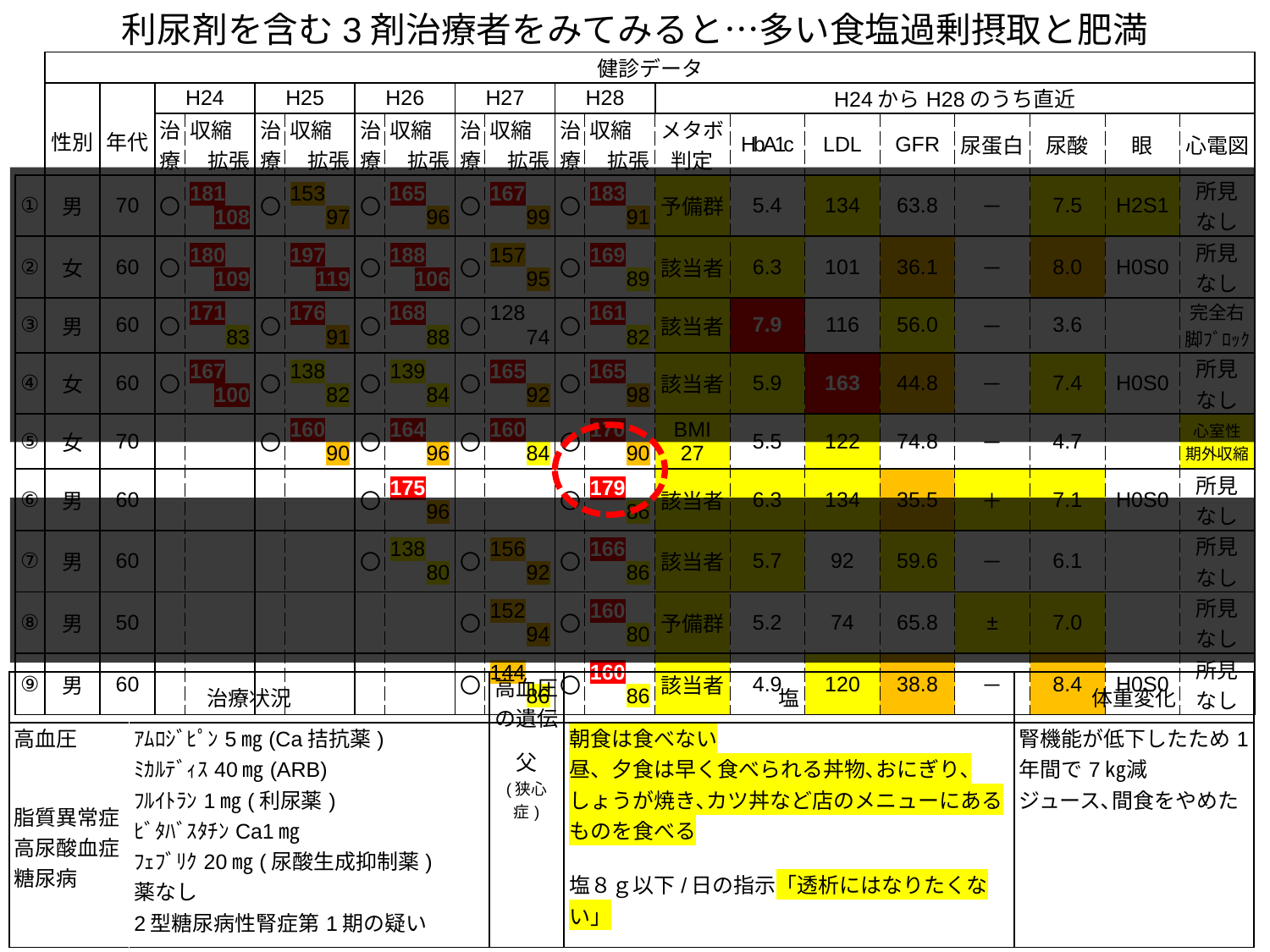

利尿剤を含む3剤治療者をみてみると…多い食塩過剰摂取と肥満
|  | 健診データ |  |  |  |  |  |  |  |  |  |  |  |  |  |  |  |  |  |  |  |
| --- | --- | --- | --- | --- | --- | --- | --- | --- | --- | --- | --- | --- | --- | --- | --- | --- | --- | --- | --- | --- |
|  | 性別 | 年代 | H24 |  | H25 |  | H26 |  | H27 |  | H28 |  | H24からH28のうち直近 |  |  |  |  |  |  |  |
|  |  |  | 治療 | 収縮 拡張 | 治療 | 収縮 拡張 | 治療 | 収縮 拡張 | 治療 | 収縮 拡張 | 治療 | 収縮 拡張 | メタボ 判定 | HbA1c | LDL | GFR | 尿蛋白 | 尿酸 | 眼 | 心電図 |
| ① | 男 | 70 | 〇 | 181 108 | 〇 | 153 97 | 〇 | 165 96 | 〇 | 167 99 | 〇 | 183 91 | 予備群 | 5.4 | 134 | 63.8 | － | 7.5 | H2S1 | 所見 なし |
| ② | 女 | 60 | 〇 | 180 109 |  | 197 119 | 〇 | 188 106 | 〇 | 157 95 | 〇 | 169 89 | 該当者 | 6.3 | 101 | 36.1 | － | 8.0 | H0S0 | 所見 なし |
| ③ | 男 | 60 | 〇 | 171 83 | 〇 | 176 91 | 〇 | 168 88 | 〇 | 128 74 | 〇 | 161 82 | 該当者 | 7.9 | 116 | 56.0 | － | 3.6 |  | 完全右脚ﾌﾞﾛｯｸ |
| ④ | 女 | 60 | 〇 | 167 100 | 〇 | 138 82 | 〇 | 139 84 | 〇 | 165 92 | 〇 | 165 98 | 該当者 | 5.9 | 163 | 44.8 | － | 7.4 | H0S0 | 所見 なし |
| ⑤ | 女 | 70 |  |  | 〇 | 160 90 | 〇 | 164 96 | 〇 | 160 84 | 〇 | 170 90 | BMI 27 | 5.5 | 122 | 74.8 | － | 4.7 |  | 心室性 期外収縮 |
| ⑥ | 男 | 60 |  |  |  |  | 〇 | 175 96 |  |  | 〇 | 179 86 | 該当者 | 6.3 | 134 | 35.5 | ＋ | 7.1 | H0S0 | 所見 なし |
| ⑦ | 男 | 60 |  |  |  |  | 〇 | 138 80 | 〇 | 156 92 | 〇 | 166 86 | 該当者 | 5.7 | 92 | 59.6 | － | 6.1 |  | 所見 なし |
| ⑧ | 男 | 50 |  |  |  |  |  |  | 〇 | 152 94 | 〇 | 160 80 | 予備群 | 5.2 | 74 | 65.8 | ± | 7.0 |  | 所見 なし |
| ⑨ | 男 | 60 |  |  |  |  |  |  | 〇 | 144 86 | 〇 | 160 86 | 該当者 | 4.9 | 120 | 38.8 | － | 8.4 | H0S0 | 所見 なし |

| 治療状況 |  | 高血圧 の遺伝 | 塩 | 体重変化 |
| --- | --- | --- | --- | --- |
| 高血圧 脂質異常症 高尿酸血症 糖尿病 | ｱﾑﾛｼﾞﾋﾟﾝ5㎎(Ca拮抗薬) ﾐｶﾙﾃﾞｨｽ40㎎(ARB) ﾌﾙｲﾄﾗﾝ1㎎(利尿薬) ﾋﾞﾀﾊﾞｽﾀﾁﾝCa1㎎ ﾌｪﾌﾞﾘｸ20㎎(尿酸生成抑制薬) 薬なし 2型糖尿病性腎症第1期の疑い | 父 (狭心症) | 朝食は食べない 昼、夕食は早く食べられる丼物､おにぎり､しょうが焼き､カツ丼など店のメニューにあるものを食べる 塩８ｇ以下/日の指示「透析にはなりたくない」 | 腎機能が低下したため1年間で7㎏減 ジュース､間食をやめた |